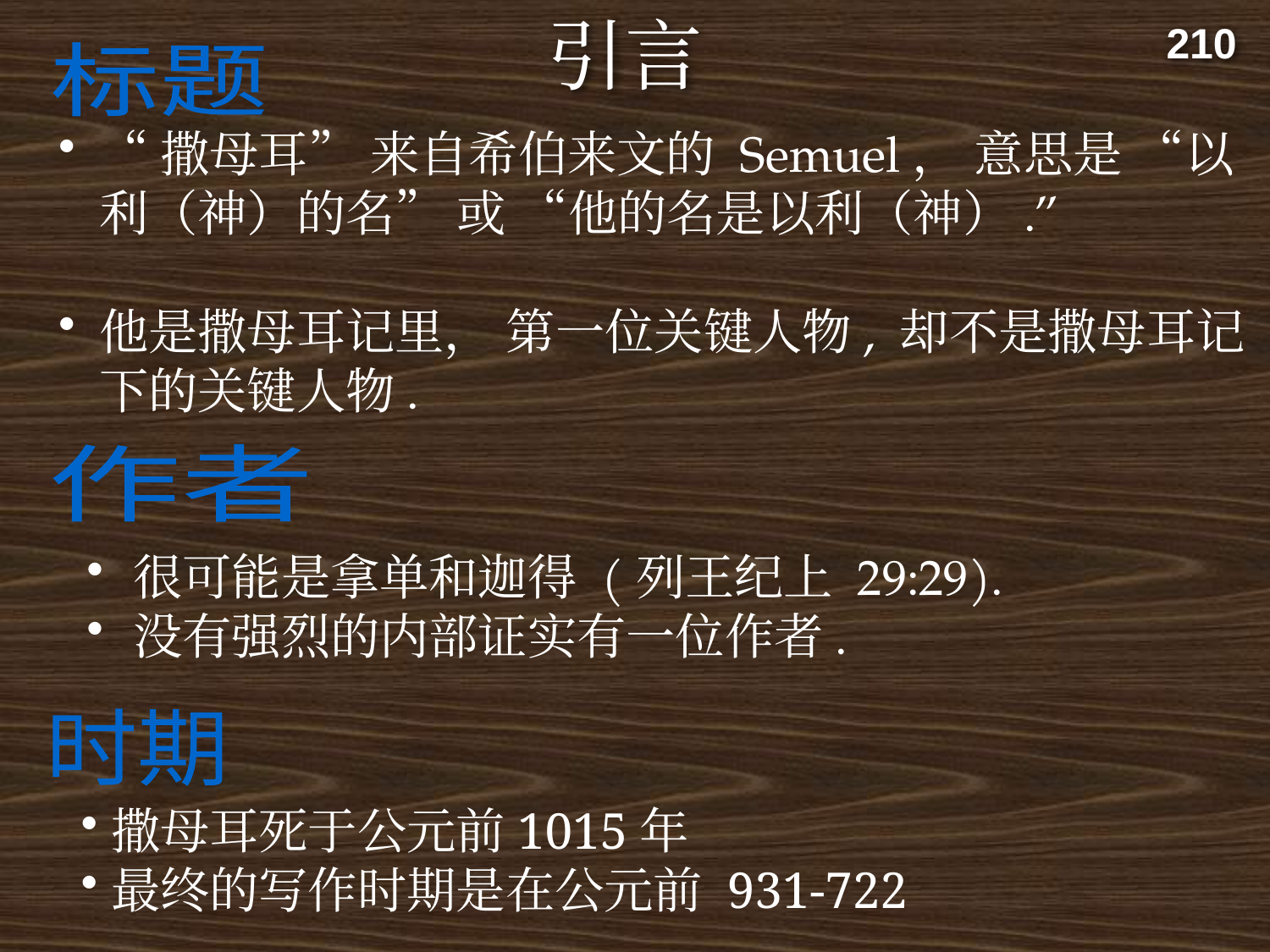

引言
210
标题
“撒母耳” 来自希伯来文的 Semuel， 意思是 “以利（神）的名” 或 “他的名是以利（神）.”

他是撒母耳记里， 第一位关键人物, 却不是撒母耳记下的关键人物.
作者
很可能是拿单和迦得 (列王纪上 29:29).
没有强烈的内部证实有一位作者.
时期
撒母耳死于公元前1015年
最终的写作时期是在公元前 931-722